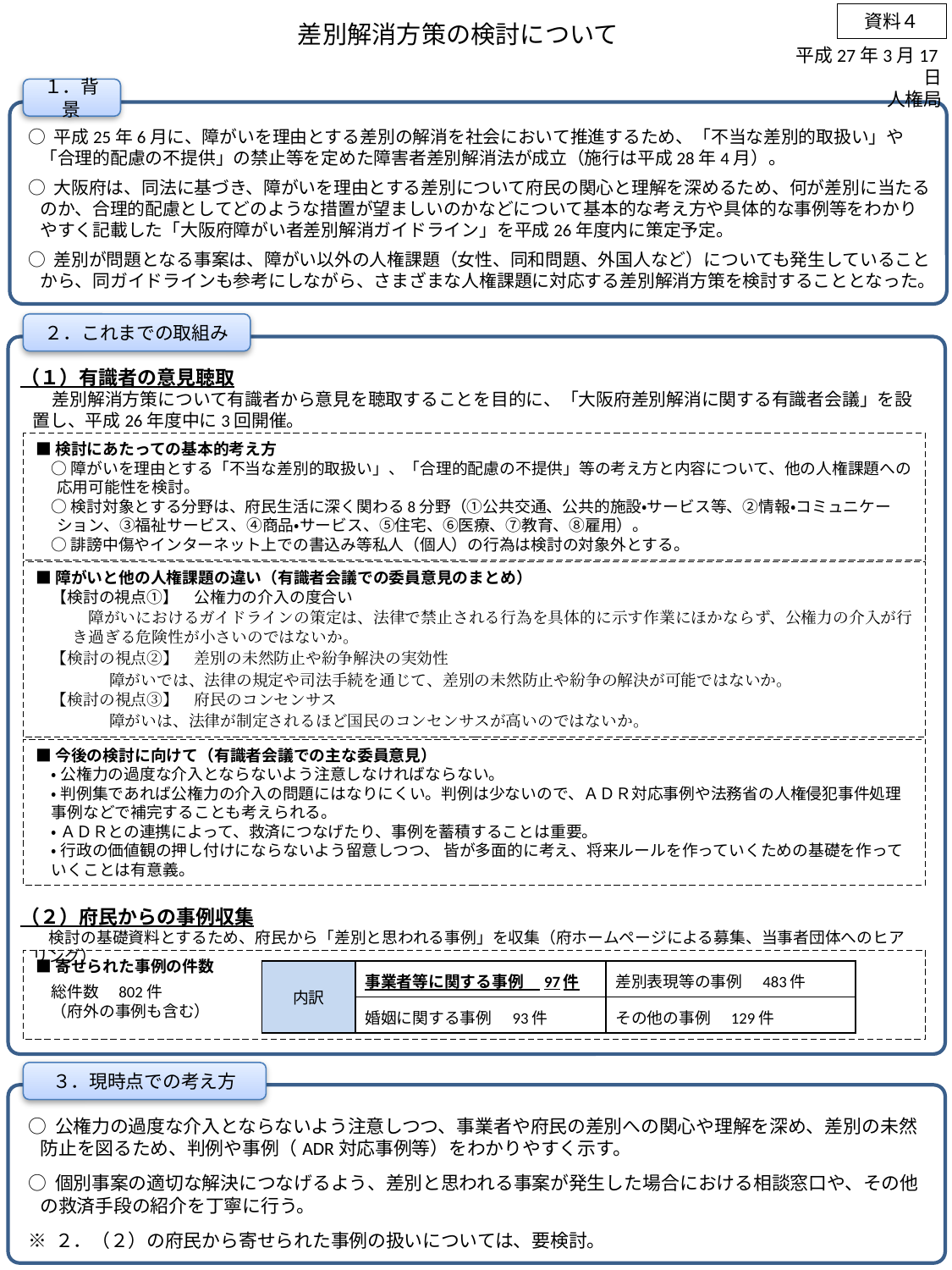

資料４
差別解消方策の検討について
平成27年3月17日
人権局
１．背景

○ 平成25年6月に、障がいを理由とする差別の解消を社会において推進するため、「不当な差別的取扱い」や「合理的配慮の不提供」の禁止等を定めた障害者差別解消法が成立（施行は平成28年4月）。

○ 大阪府は、同法に基づき、障がいを理由とする差別について府民の関心と理解を深めるため、何が差別に当たるのか、合理的配慮としてどのような措置が望ましいのかなどについて基本的な考え方や具体的な事例等をわかりやすく記載した「大阪府障がい者差別解消ガイドライン」を平成26年度内に策定予定。

○ 差別が問題となる事案は、障がい以外の人権課題（女性、同和問題、外国人など）についても発生していることから、同ガイドラインも参考にしながら、さまざまな人権課題に対応する差別解消方策を検討することとなった。
２．これまでの取組み

（１）有識者の意見聴取
　　差別解消方策について有識者から意見を聴取することを目的に、「大阪府差別解消に関する有識者会議」を設置し、平成26年度中に3回開催。
■検討にあたっての基本的考え方
　○ 障がいを理由とする「不当な差別的取扱い」、「合理的配慮の不提供」等の考え方と内容について、他の人権課題への応用可能性を検討。
　○ 検討対象とする分野は、府民生活に深く関わる8分野（①公共交通、公共的施設・サービス等、②情報・コミュニケーション、③福祉サービス、④商品・サービス、⑤住宅、⑥医療、⑦教育、⑧雇用）。
　○ 誹謗中傷やインターネット上での書込み等私人（個人）の行為は検討の対象外とする。
■障がいと他の人権課題の違い（有識者会議での委員意見のまとめ）
　【検討の視点①】　公権力の介入の度合い
　　　障がいにおけるガイドラインの策定は、法律で禁止される行為を具体的に示す作業にほかならず、公権力の介入が行き過ぎる危険性が小さいのではないか。
　【検討の視点②】　差別の未然防止や紛争解決の実効性
　　　　障がいでは、法律の規定や司法手続を通じて、差別の未然防止や紛争の解決が可能ではないか。
　【検討の視点③】　府民のコンセンサス
　　　　障がいは、法律が制定されるほど国民のコンセンサスが高いのではないか。
■今後の検討に向けて（有識者会議での主な委員意見）
　・ 公権力の過度な介入とならないよう注意しなければならない。
　・ 判例集であれば公権力の介入の問題にはなりにくい。判例は少ないので、ＡＤＲ対応事例や法務省の人権侵犯事件処理事例などで補完することも考えられる。
　・ ＡＤＲとの連携によって、救済につなげたり、事例を蓄積することは重要。
　・ 行政の価値観の押し付けにならないよう留意しつつ、 皆が多面的に考え、将来ルールを作っていくための基礎を作っていくことは有意義。
（２）府民からの事例収集
　　検討の基礎資料とするため、府民から「差別と思われる事例」を収集（府ホームページによる募集、当事者団体へのヒアリング）
■寄せられた事例の件数

　総件数　802件
　（府外の事例も含む）

| 内訳 | 事業者等に関する事例　97件 | 差別表現等の事例　483件 |
| --- | --- | --- |
|  | 婚姻に関する事例　93件 | その他の事例　129件 |
３．現時点での考え方

○ 公権力の過度な介入とならないよう注意しつつ、事業者や府民の差別への関心や理解を深め、差別の未然防止を図るため、判例や事例（ADR対応事例等）をわかりやすく示す。

○ 個別事案の適切な解決につなげるよう、差別と思われる事案が発生した場合における相談窓口や、その他の救済手段の紹介を丁寧に行う。

※ ２．（２）の府民から寄せられた事例の扱いについては、要検討。